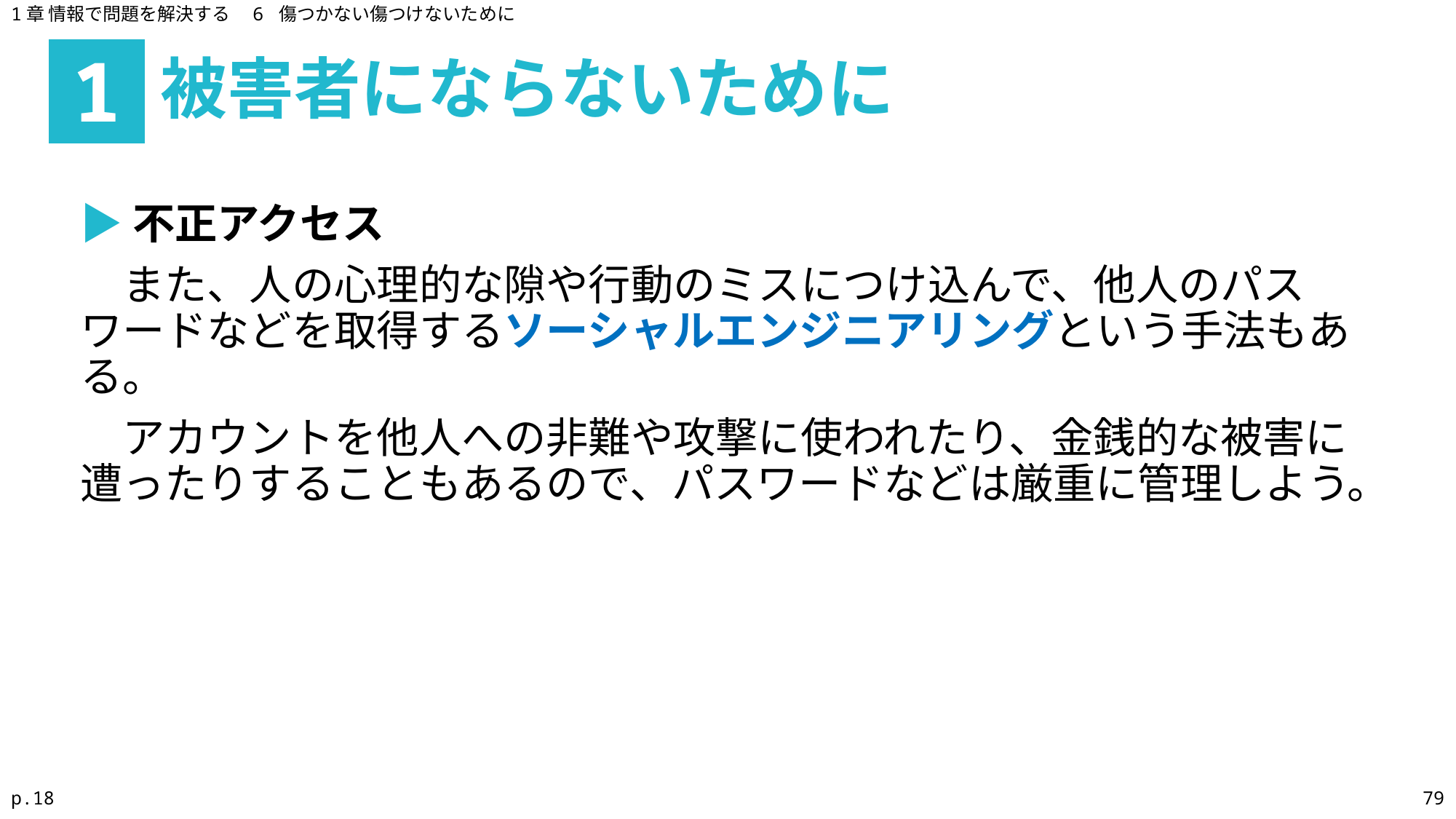

1章 情報で問題を解決する　6 傷つかない傷つけないために
被害者にならないために
1
▶不正アクセス
　また、人の心理的な隙や行動のミスにつけ込んで、他人のパスワードなどを取得するソーシャルエンジニアリングという手法もある。
　アカウントを他人への非難や攻撃に使われたり、金銭的な被害に遭ったりすることもあるので、パスワードなどは厳重に管理しよう。
p.18
79